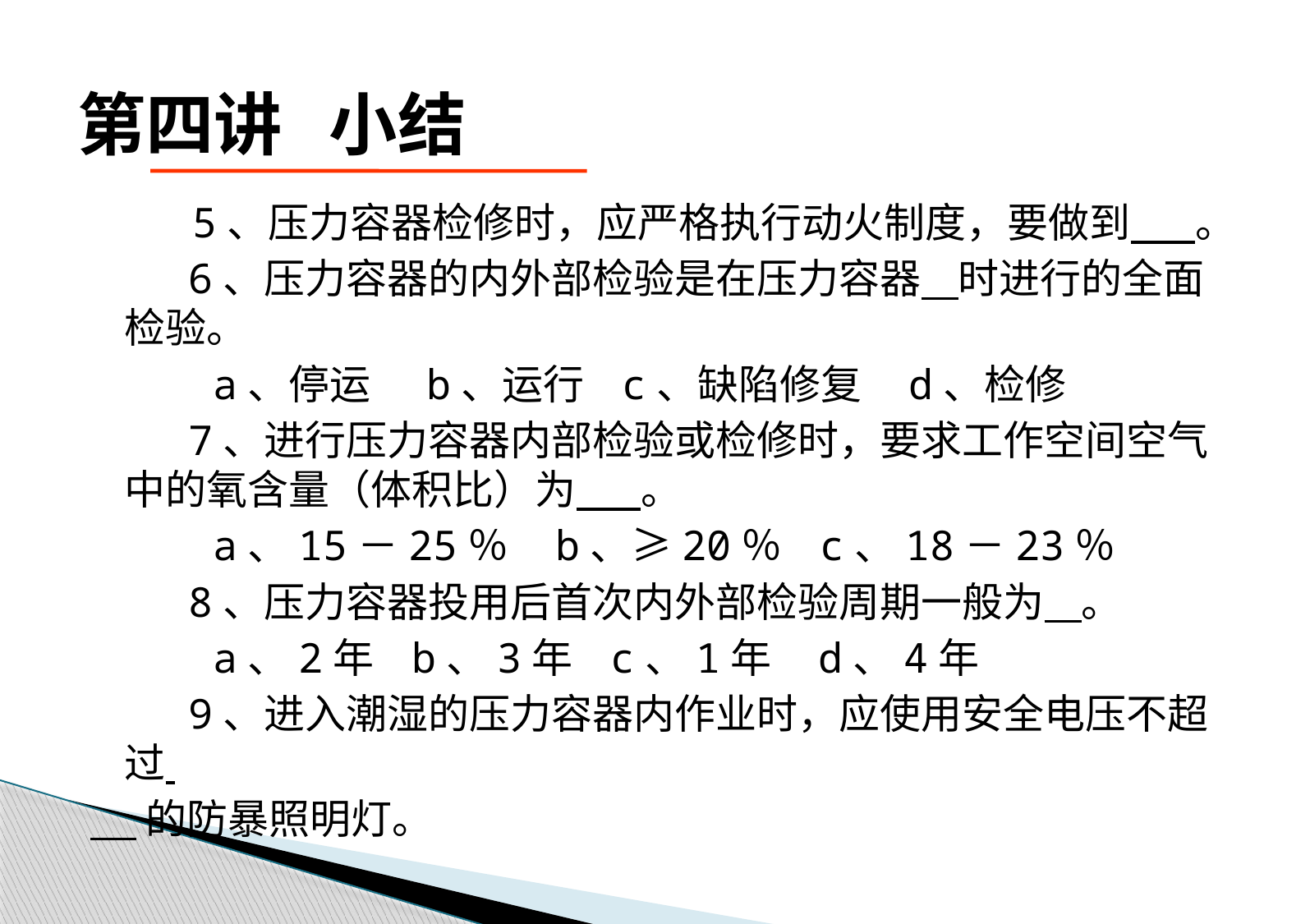

# 第四讲   小结

     5、压力容器检修时，应严格执行动火制度，要做到       。
    6、压力容器的内外部检验是在压力容器    时进行的全面检验。
     a、停运     b、运行   c、缺陷修复    d、检修
    7、进行压力容器内部检验或检修时，要求工作空间空气中的氧含量（体积比）为       。
     a、15－25％    b、≥20％   c、18－23％
    8、压力容器投用后首次内外部检验周期一般为    。
     a、2年   b、3年   c、1年    d、4年
    9、进入潮湿的压力容器内作业时，应使用安全电压不超过
     的防暴照明灯。